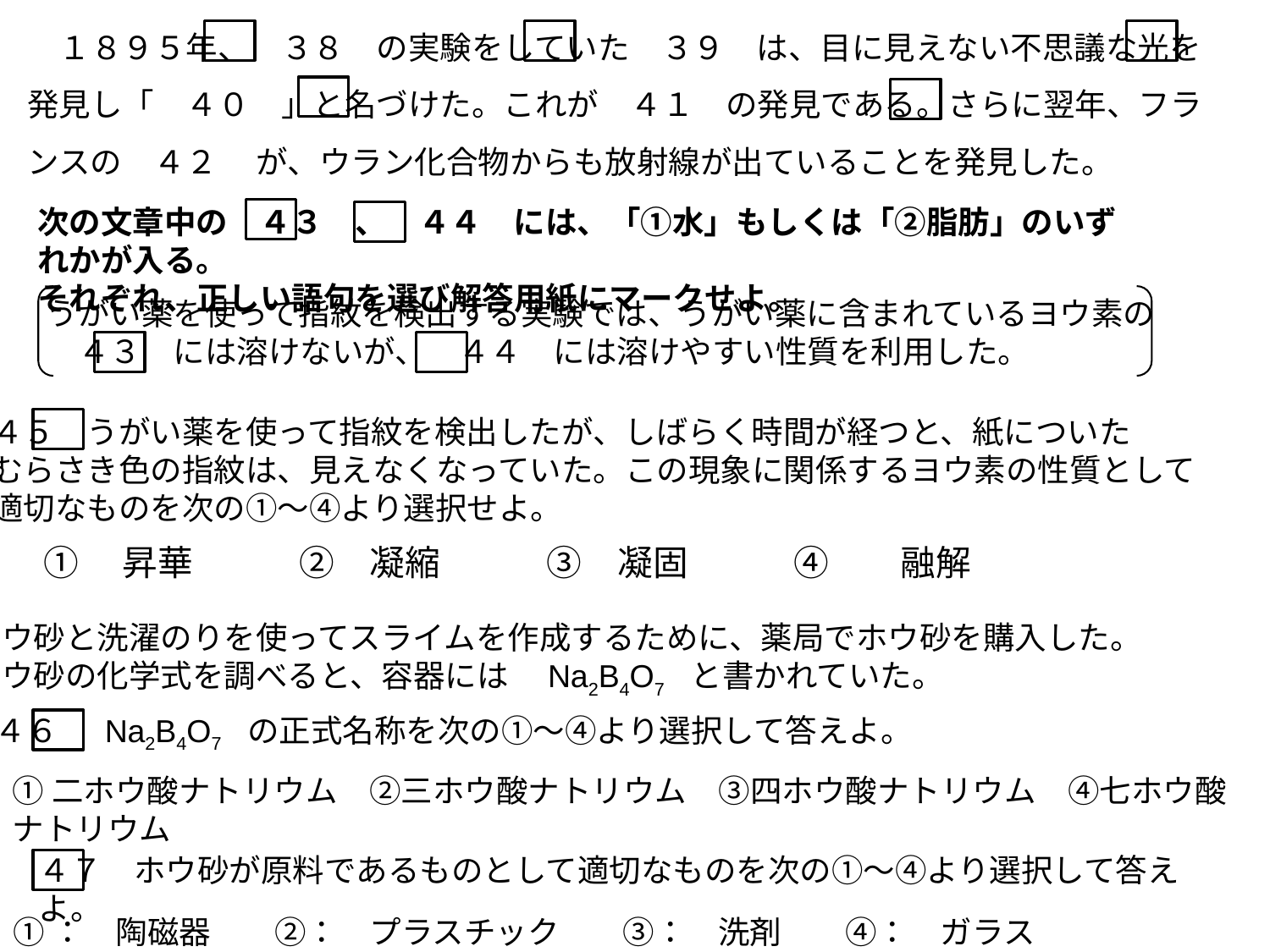

１８９５年、　３８　の実験をしていた　３９　は、目に見えない不思議な光を発見し「　４０　」と名づけた。これが　４１　の発見である。さらに翌年、フランスの　４２　 が、ウラン化合物からも放射線が出ていることを発見した。

次の文章中の　４３　、　４４　には、「①水」もしくは「②脂肪」のいずれかが入る。
それぞれ、正しい語句を選び解答用紙にマークせよ。

うがい薬を使って指紋を検出する実験では、うがい薬に含まれているヨウ素の
　４３　には溶けないが、　４４　には溶けやすい性質を利用した。

　４５　うがい薬を使って指紋を検出したが、しばらく時間が経つと、紙についた
　むらさき色の指紋は、見えなくなっていた。この現象に関係するヨウ素の性質として
　適切なものを次の①～④より選択せよ。

①　昇華　　　②　凝縮　　　③　凝固　　　④　　融解
ホウ砂と洗濯のりを使ってスライムを作成するために、薬局でホウ砂を購入した。
ホウ砂の化学式を調べると、容器には　Na2B4O7　と書かれていた。
４６　 Na2B4O7　の正式名称を次の①～④より選択して答えよ。

①二ホウ酸ナトリウム　②三ホウ酸ナトリウム　③四ホウ酸ナトリウム　④七ホウ酸ナトリウム
４７　ホウ砂が原料であるものとして適切なものを次の①～④より選択して答えよ。

①：　陶磁器　　②：　プラスチック　　③：　洗剤　　④：　ガラス